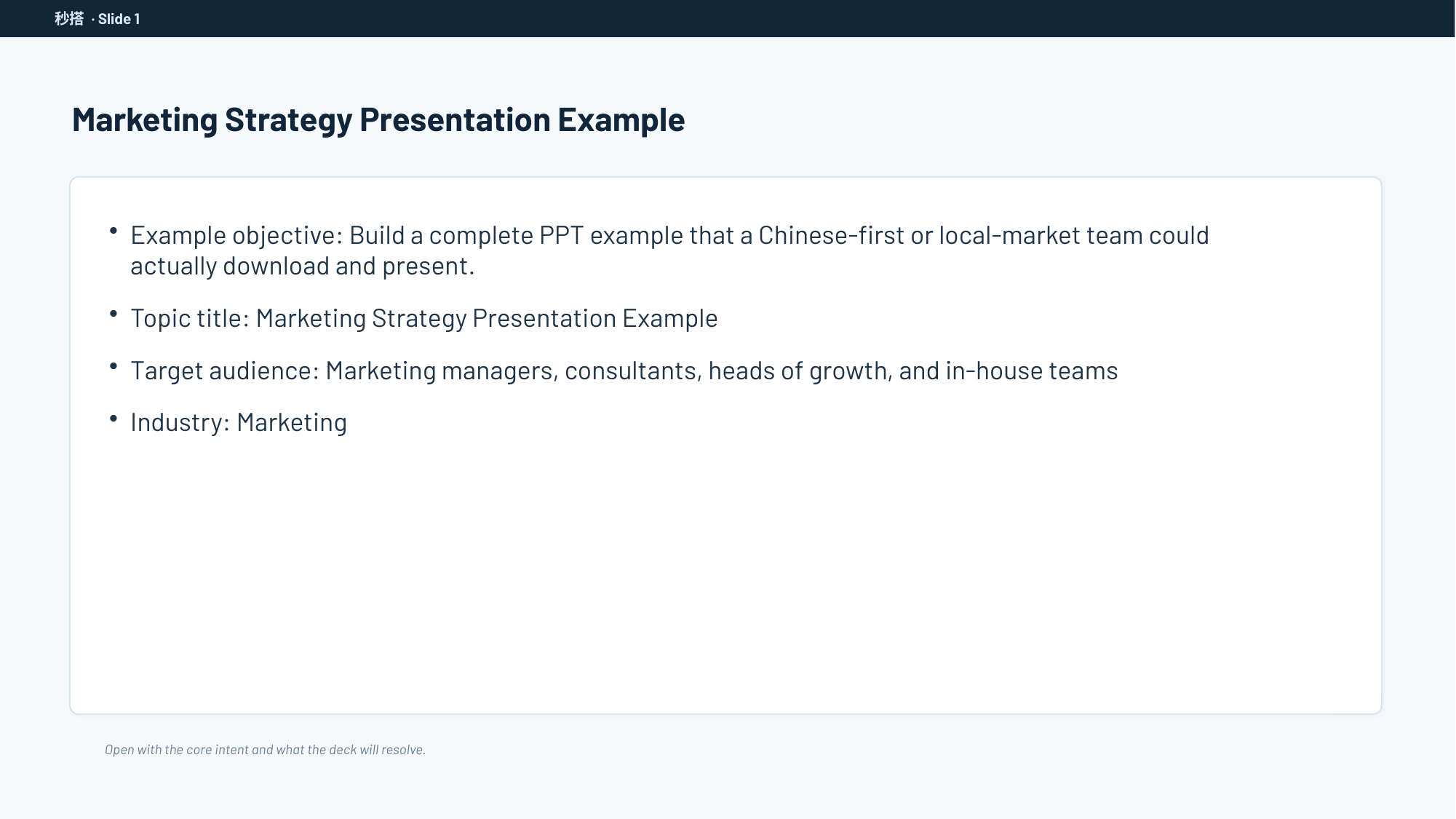

秒搭 · Slide 1
Marketing Strategy Presentation Example

Example objective: Build a complete PPT example that a Chinese-first or local-market team could actually download and present.
Topic title: Marketing Strategy Presentation Example
Target audience: Marketing managers, consultants, heads of growth, and in-house teams
Industry: Marketing
Open with the core intent and what the deck will resolve.